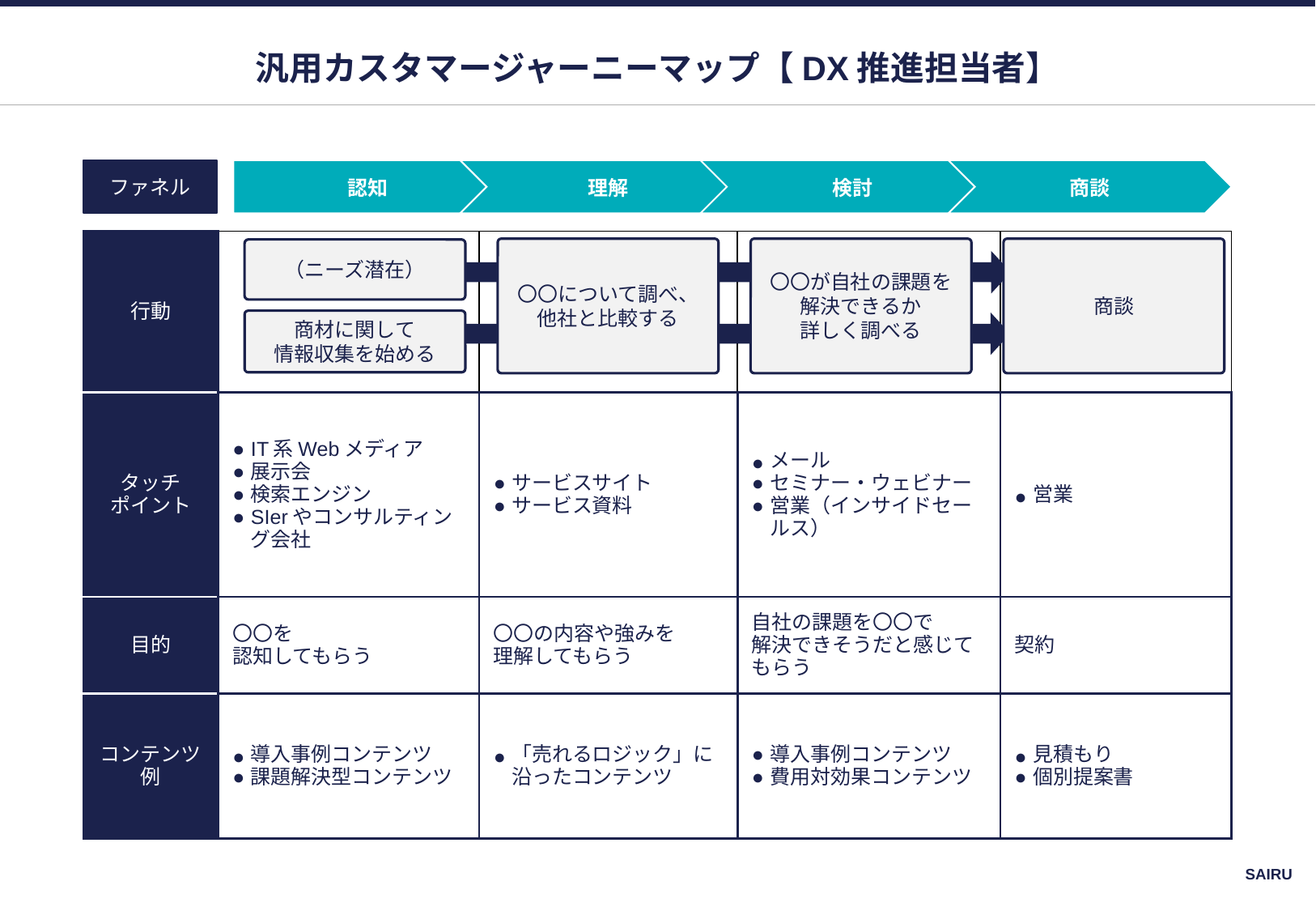

# 汎用カスタマージャーニーマップ【DX推進担当者】
ファネル

認知

理解

検討

商談
| 行動 |  |  |  |  |
| --- | --- | --- | --- | --- |
| タッチ ポイント | IT系Webメディア 展示会 検索エンジン SIerやコンサルティング会社 | サービスサイト サービス資料 | メール セミナー・ウェビナー 営業（インサイドセールス） | 営業 |
| 目的 | 〇〇を 認知してもらう | 〇〇の内容や強みを 理解してもらう | 自社の課題を〇〇で 解決できそうだと感じてもらう | 契約 |
| コンテンツ例 | 導入事例コンテンツ 課題解決型コンテンツ | 「売れるロジック」に沿ったコンテンツ | 導入事例コンテンツ 費用対効果コンテンツ | 見積もり 個別提案書 |
〇〇について調べ、
他社と比較する
〇〇が自社の課題を解決できるか
詳しく調べる
商談
（ニーズ潜在）

商材に関して
情報収集を始める

SAIRU